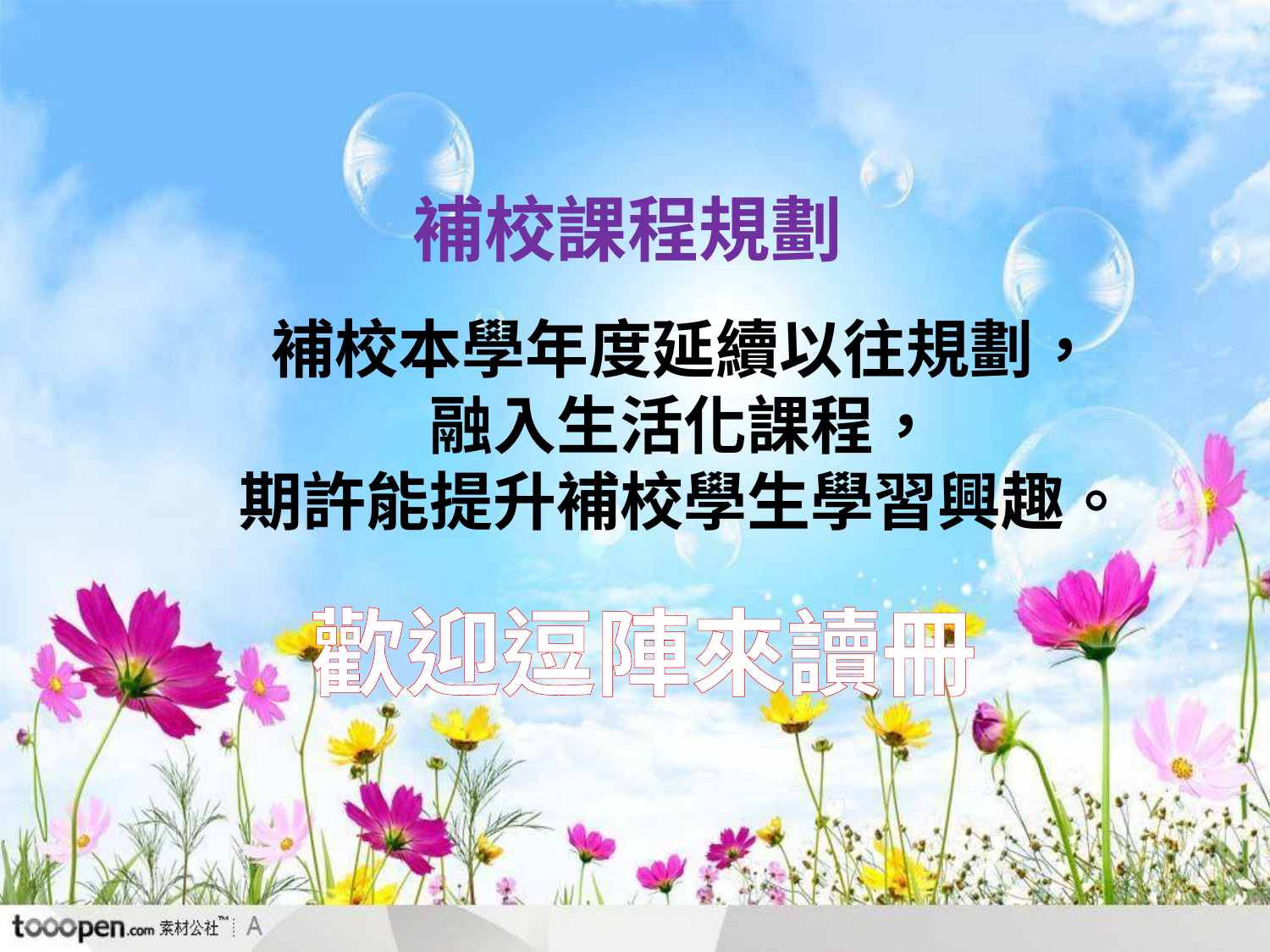

補校課程規劃
補校本學年度延續以往規劃，
融入生活化課程，
期許能提升補校學生學習興趣。
歡迎逗陣來讀冊